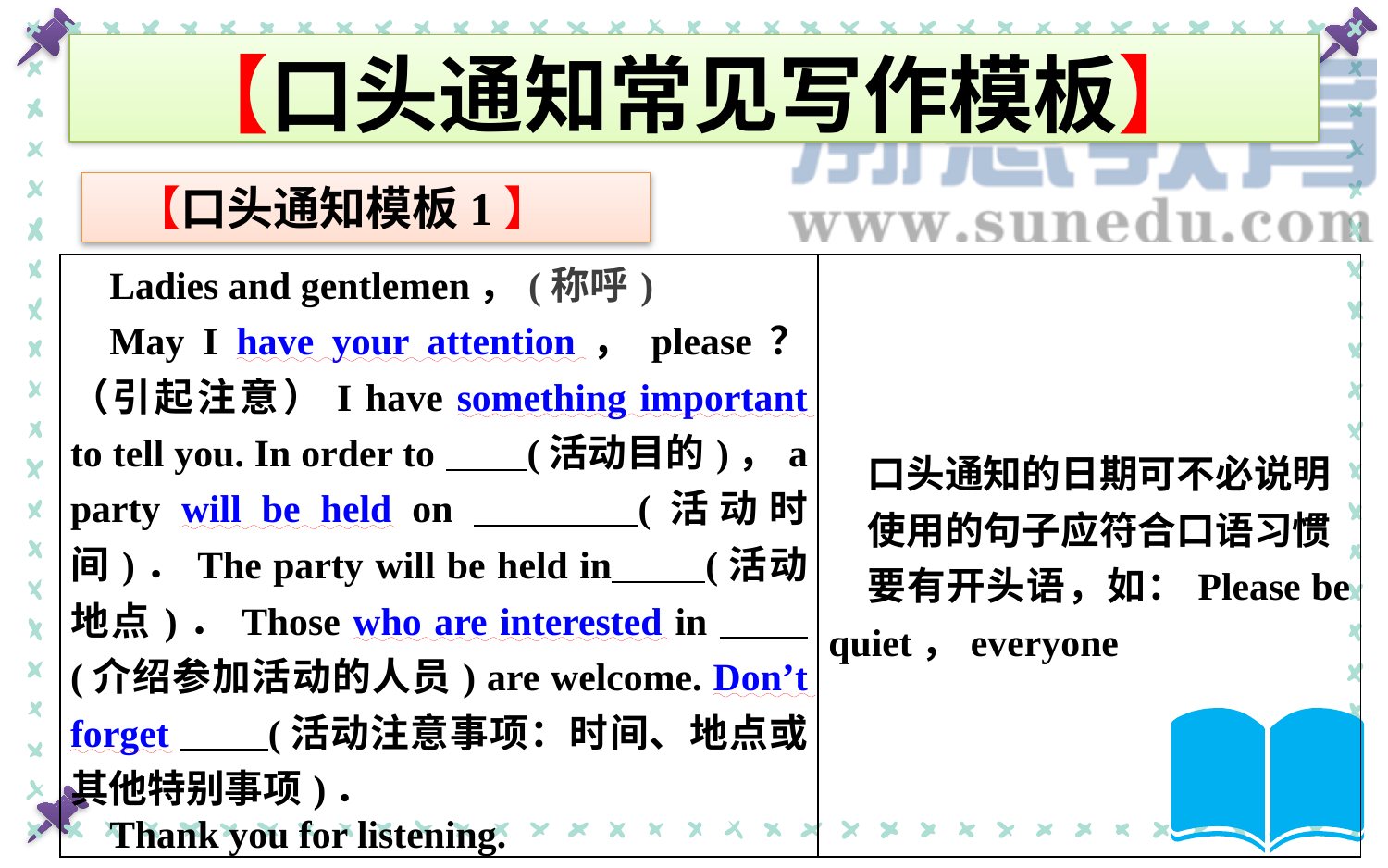

# 【口头通知常见写作模板】
【口头通知模板1】
| Ladies and gentlemen，(称呼) May I have your attention，please？（引起注意）I have something important to tell you. In order to (活动目的)，a party will be held on (活动时间)．The party will be held in (活动地点)．Those who are interested in (介绍参加活动的人员) are welcome. Don’t forget (活动注意事项：时间、地点或其他特别事项)． Thank you for listening. | 口头通知的日期可不必说明 使用的句子应符合口语习惯 要有开头语，如：Please be quiet，everyone |
| --- | --- |